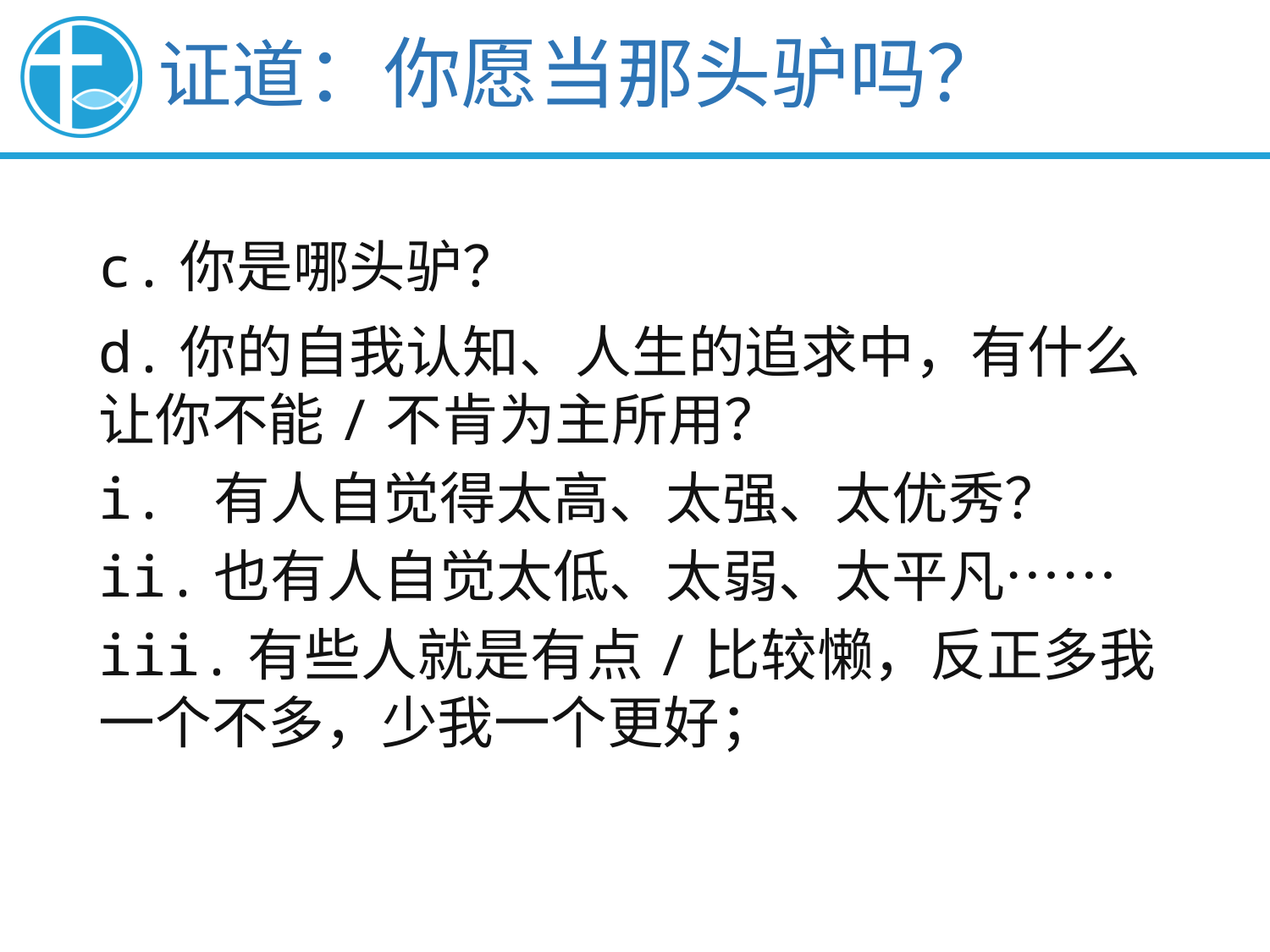

证道：你愿当那头驴吗？
c.你是哪头驴？
d.你的自我认知、人生的追求中，有什么让你不能/不肯为主所用？
i. 有人自觉得太高、太强、太优秀？
ii.也有人自觉太低、太弱、太平凡……
iii.有些人就是有点/比较懒，反正多我一个不多，少我一个更好；